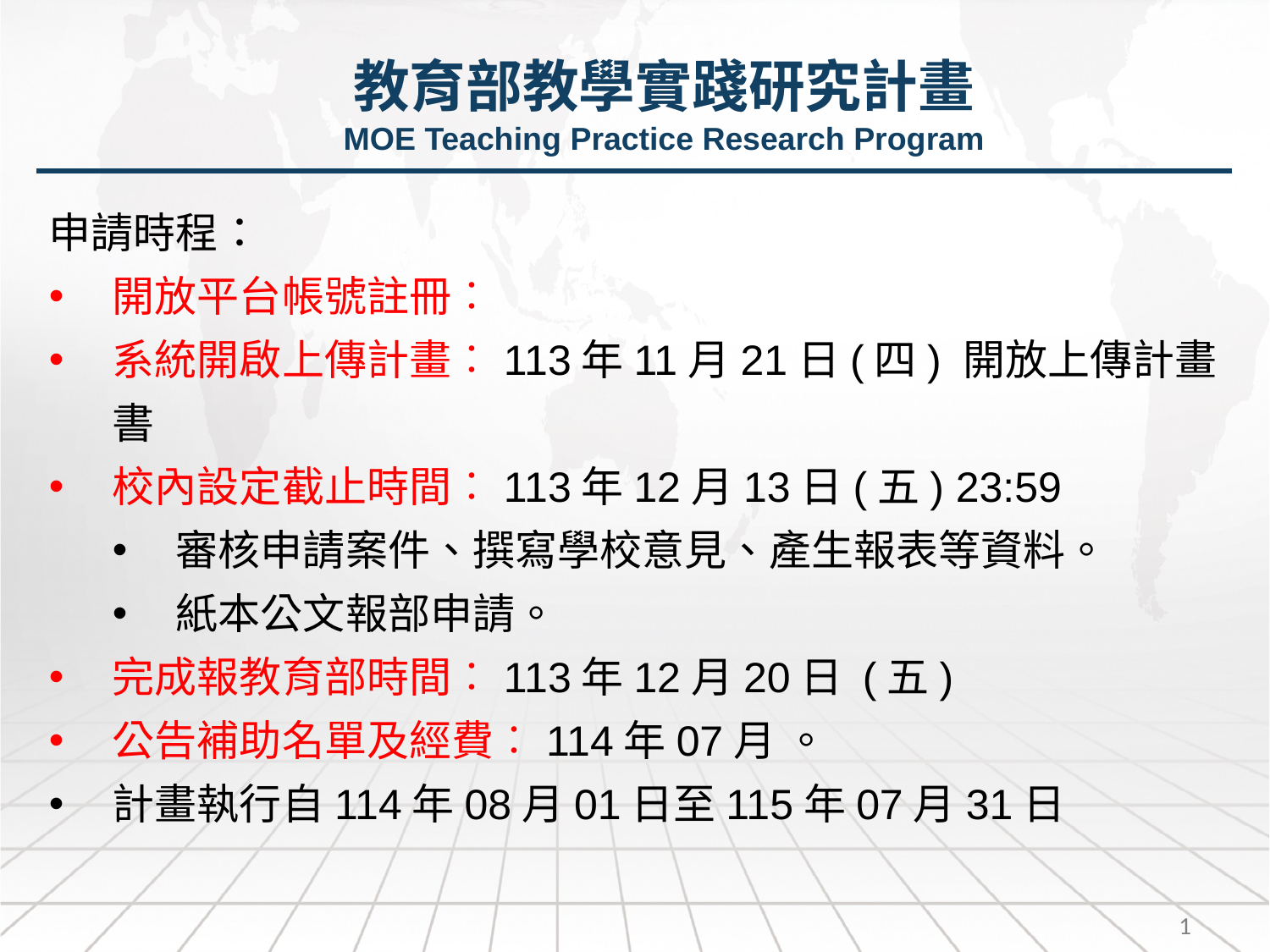

教育部教學實踐研究計畫
MOE Teaching Practice Research Program
申請時程：
開放平台帳號註冊︰
系統開啟上傳計畫︰113年11月21日(四) 開放上傳計畫書
校內設定截止時間︰113年12月13日(五) 23:59
審核申請案件、撰寫學校意見、產生報表等資料。
紙本公文報部申請。
完成報教育部時間︰113年12月20日 (五)
公告補助名單及經費︰114年07月 。
計畫執行自114年08月01日至115年07月31日